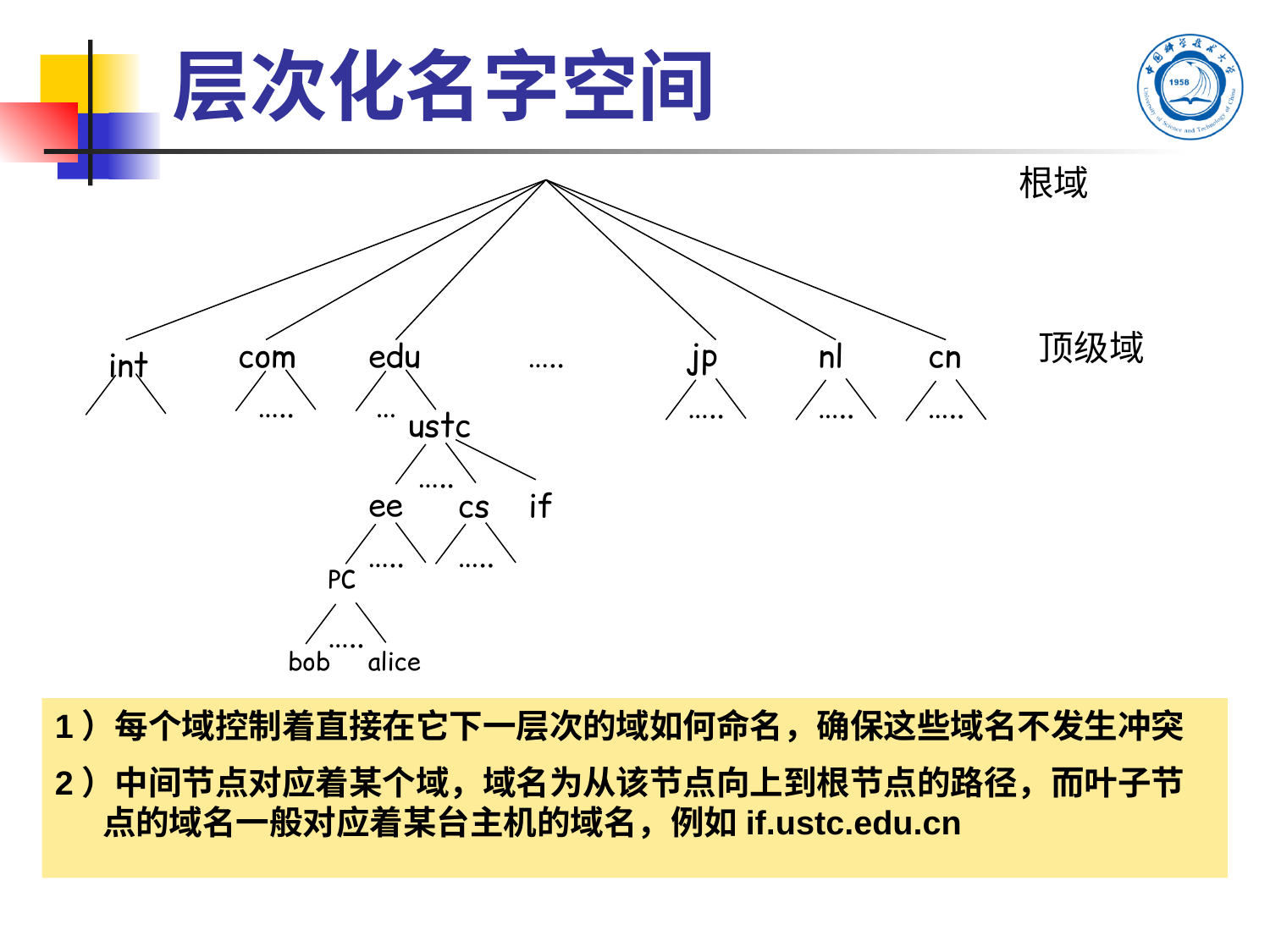

# 层次化名字空间
根域

…..
jp
com
edu
nl
cn
int

…..
…
…..
…..
…..

ustc

…..
ee
cs
if

…..
…..
PC

…..
bob
alice
顶级域
1）每个域控制着直接在它下一层次的域如何命名，确保这些域名不发生冲突
2）中间节点对应着某个域，域名为从该节点向上到根节点的路径，而叶子节点的域名一般对应着某台主机的域名，例如if.ustc.edu.cn